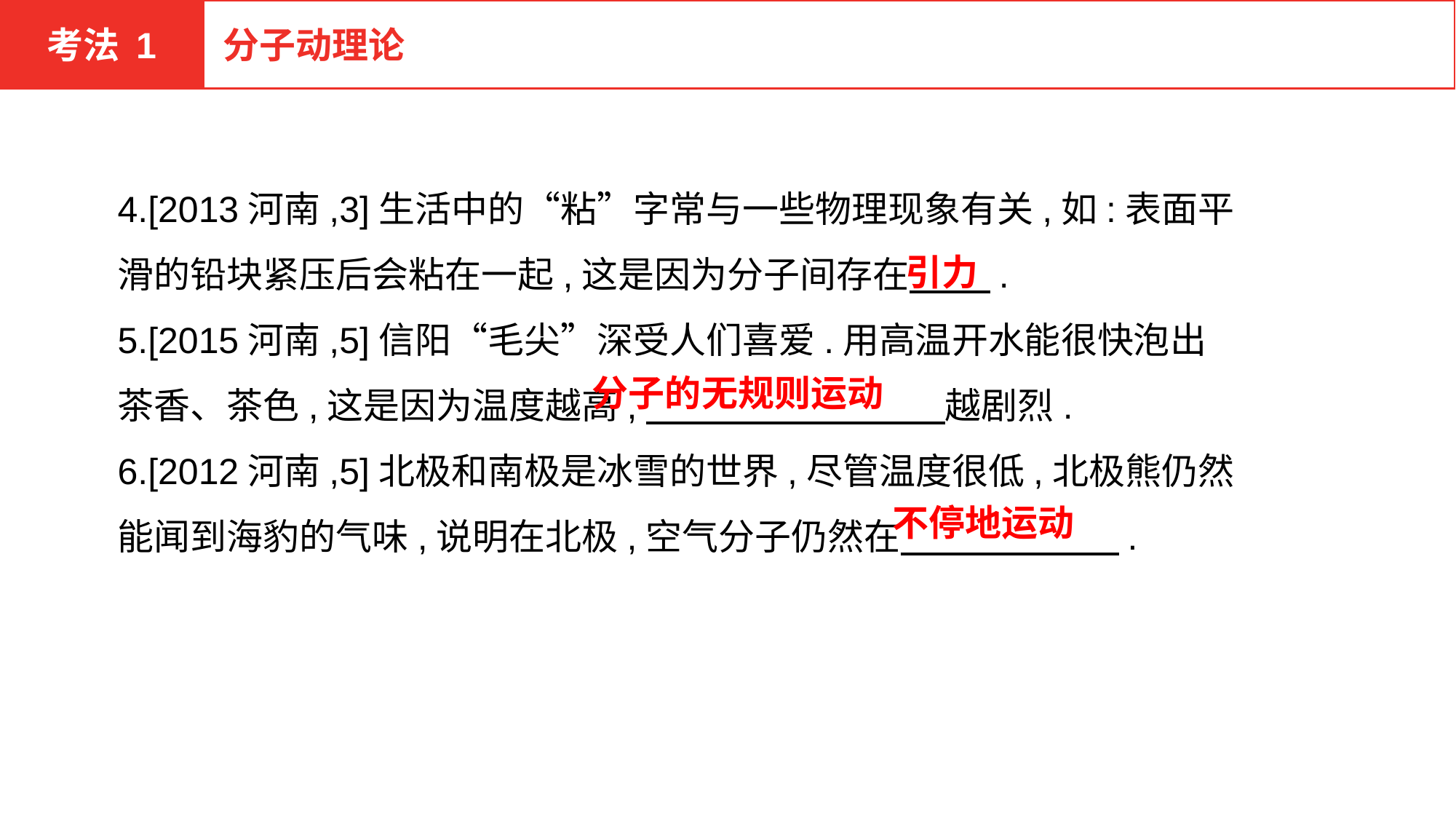

考法 1
分子动理论
4.[2013河南,3]生活中的“粘”字常与一些物理现象有关,如:表面平滑的铅块紧压后会粘在一起,这是因为分子间存在　　 .
5.[2015河南,5]信阳“毛尖”深受人们喜爱.用高温开水能很快泡出茶香、茶色,这是因为温度越高,　　　　　　　　 越剧烈.
6.[2012河南,5]北极和南极是冰雪的世界,尽管温度很低,北极熊仍然能闻到海豹的气味,说明在北极,空气分子仍然在　　　　　　.
引力
分子的无规则运动
不停地运动